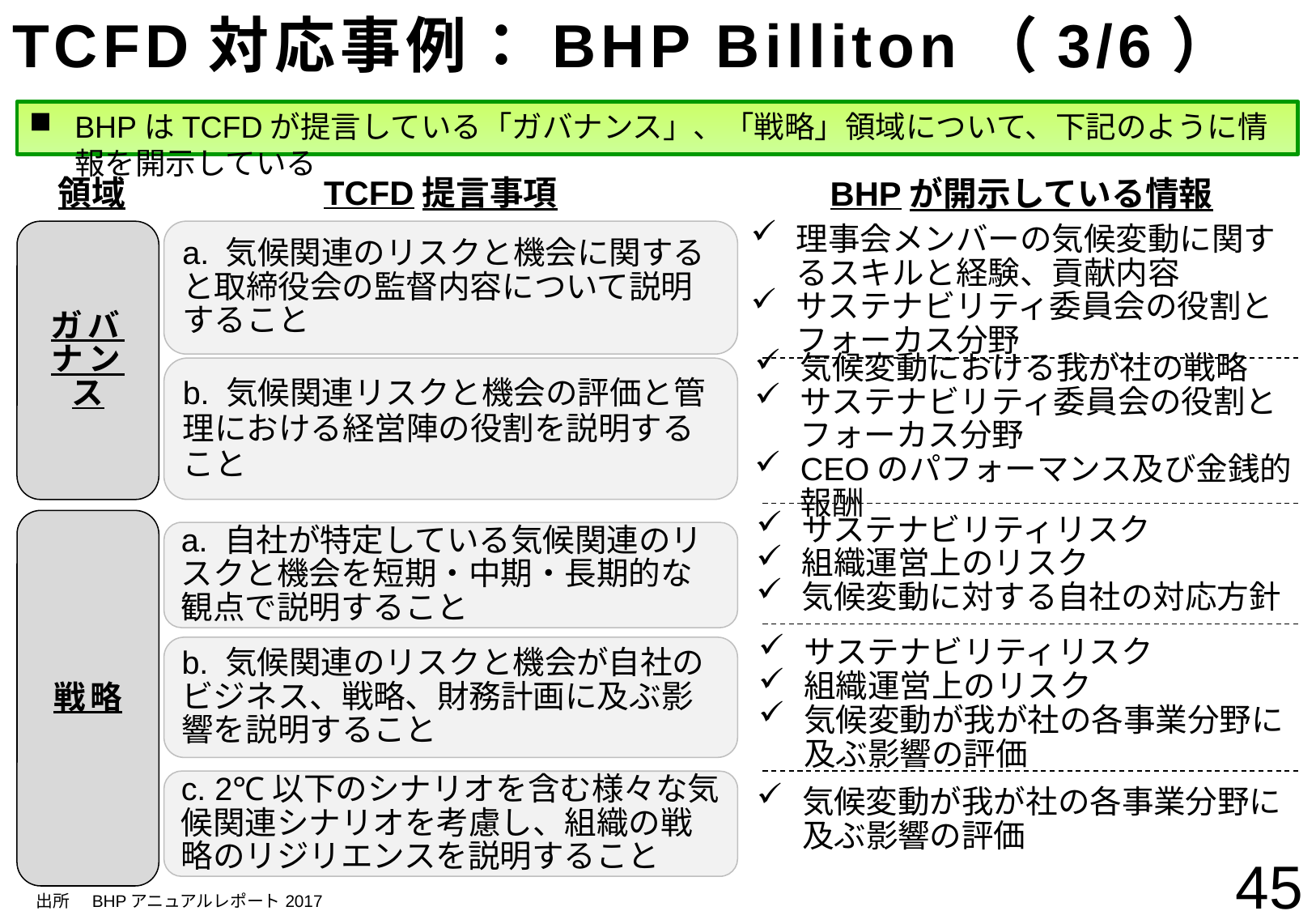

# TCFD対応事例：BHP Billiton（3/6）
BHPはTCFDが提言している「ガバナンス」、「戦略」領域について、下記のように情報を開示している
領域
TCFD提言事項
BHPが開示している情報
a. 気候関連のリスクと機会に関すると取締役会の監督内容について説明すること
ガバナンス
理事会メンバーの気候変動に関するスキルと経験、貢献内容
サステナビリティ委員会の役割とフォーカス分野
b. 気候関連リスクと機会の評価と管理における経営陣の役割を説明すること
気候変動における我が社の戦略
サステナビリティ委員会の役割とフォーカス分野
CEOのパフォーマンス及び金銭的報酬
戦略
サステナビリティリスク
組織運営上のリスク
気候変動に対する自社の対応方針
a. 自社が特定している気候関連のリスクと機会を短期・中期・長期的な観点で説明すること
b. 気候関連のリスクと機会が自社のビジネス、戦略、財務計画に及ぶ影響を説明すること
サステナビリティリスク
組織運営上のリスク
気候変動が我が社の各事業分野に及ぶ影響の評価
c. 2℃以下のシナリオを含む様々な気候関連シナリオを考慮し、組織の戦略のリジリエンスを説明すること
気候変動が我が社の各事業分野に及ぶ影響の評価
45
| 出所 | BHPアニュアルレポート2017 |
| --- | --- |